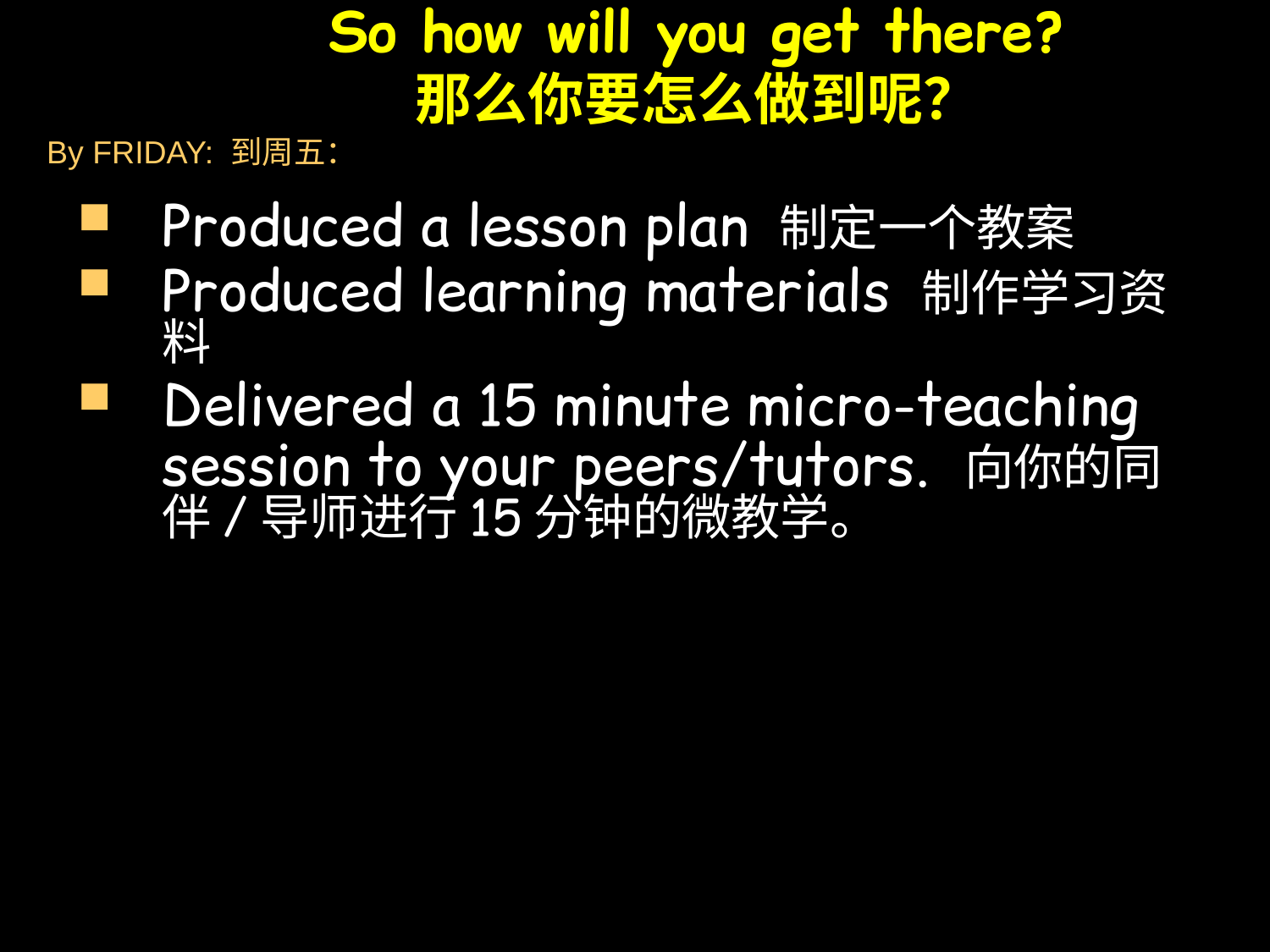

# So how will you get there? 那么你要怎么做到呢？
By FRIDAY: 到周五：
Produced a lesson plan 制定一个教案
Produced learning materials 制作学习资料
Delivered a 15 minute micro-teaching session to your peers/tutors. 向你的同伴/导师进行15分钟的微教学。